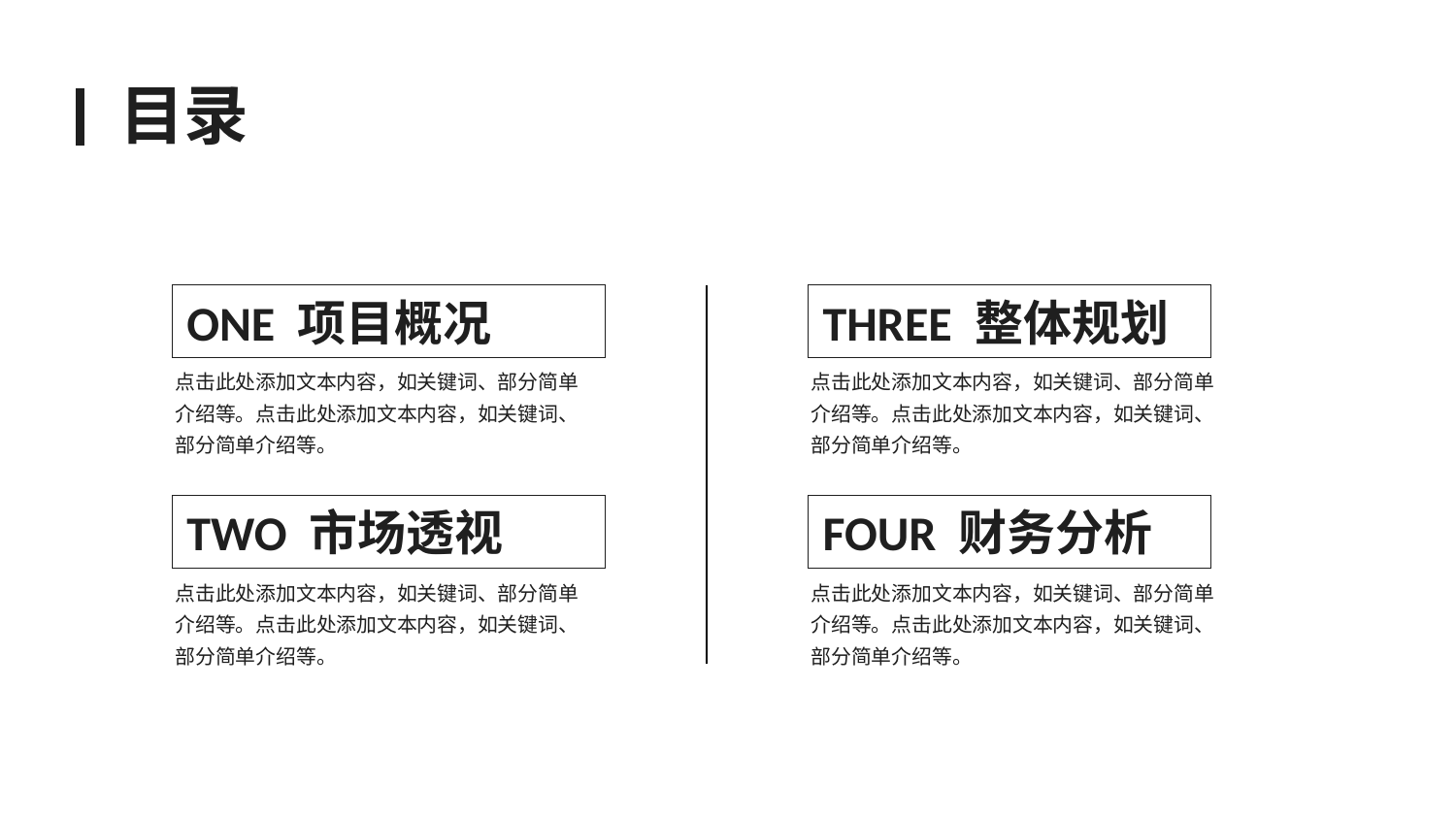

目录
ONE 项目概况
THREE 整体规划
点击此处添加文本内容，如关键词、部分简单介绍等。点击此处添加文本内容，如关键词、部分简单介绍等。
点击此处添加文本内容，如关键词、部分简单介绍等。点击此处添加文本内容，如关键词、部分简单介绍等。
TWO 市场透视
FOUR 财务分析
点击此处添加文本内容，如关键词、部分简单介绍等。点击此处添加文本内容，如关键词、部分简单介绍等。
点击此处添加文本内容，如关键词、部分简单介绍等。点击此处添加文本内容，如关键词、部分简单介绍等。